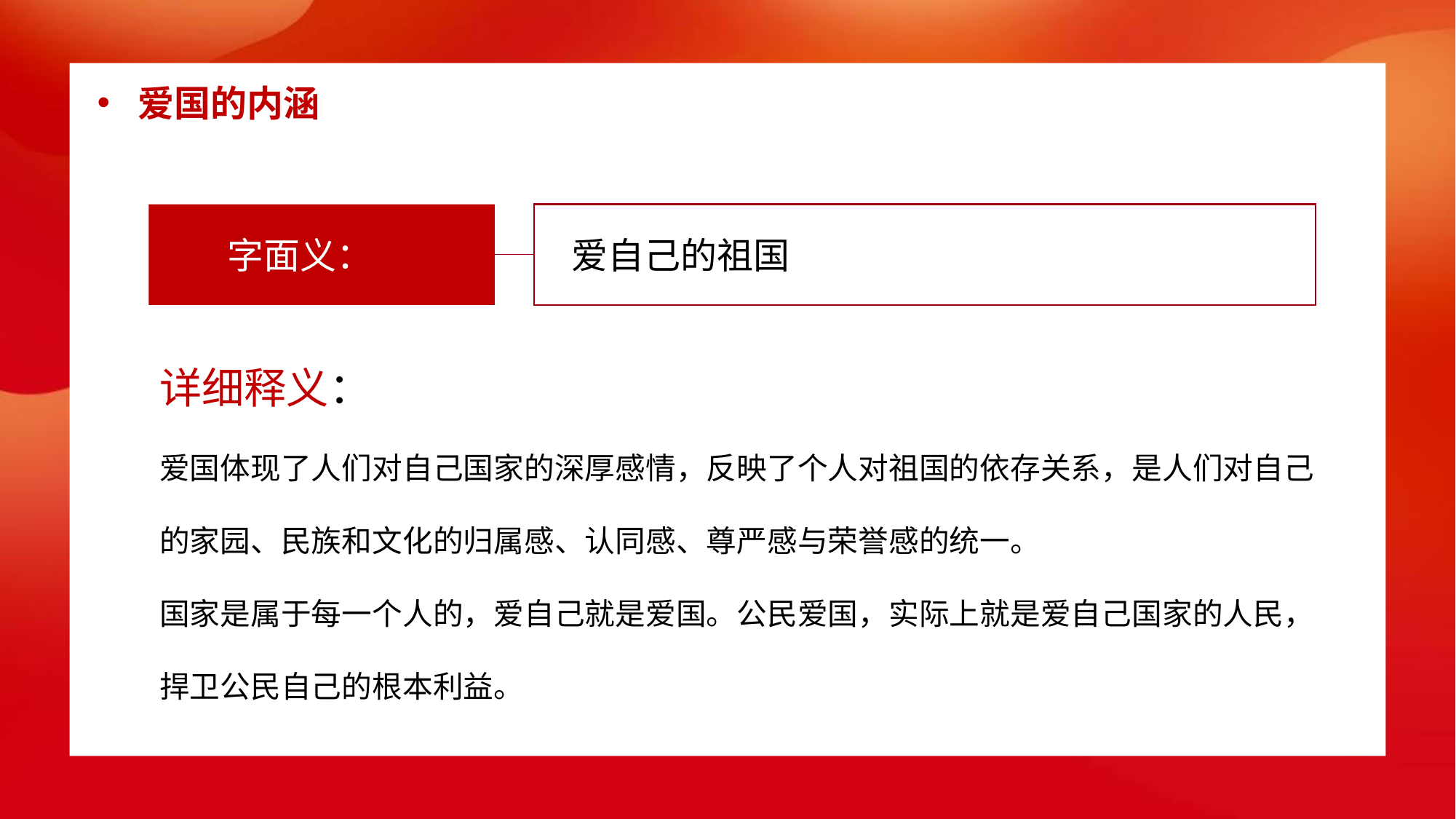

爱国的内涵
https://www.ypppt.com/

爱自己的祖国
字面义：
详细释义：
爱国体现了人们对自己国家的深厚感情，反映了个人对祖国的依存关系，是人们对自己的家园、民族和文化的归属感、认同感、尊严感与荣誉感的统一。
国家是属于每一个人的，爱自己就是爱国。公民爱国，实际上就是爱自己国家的人民，捍卫公民自己的根本利益。